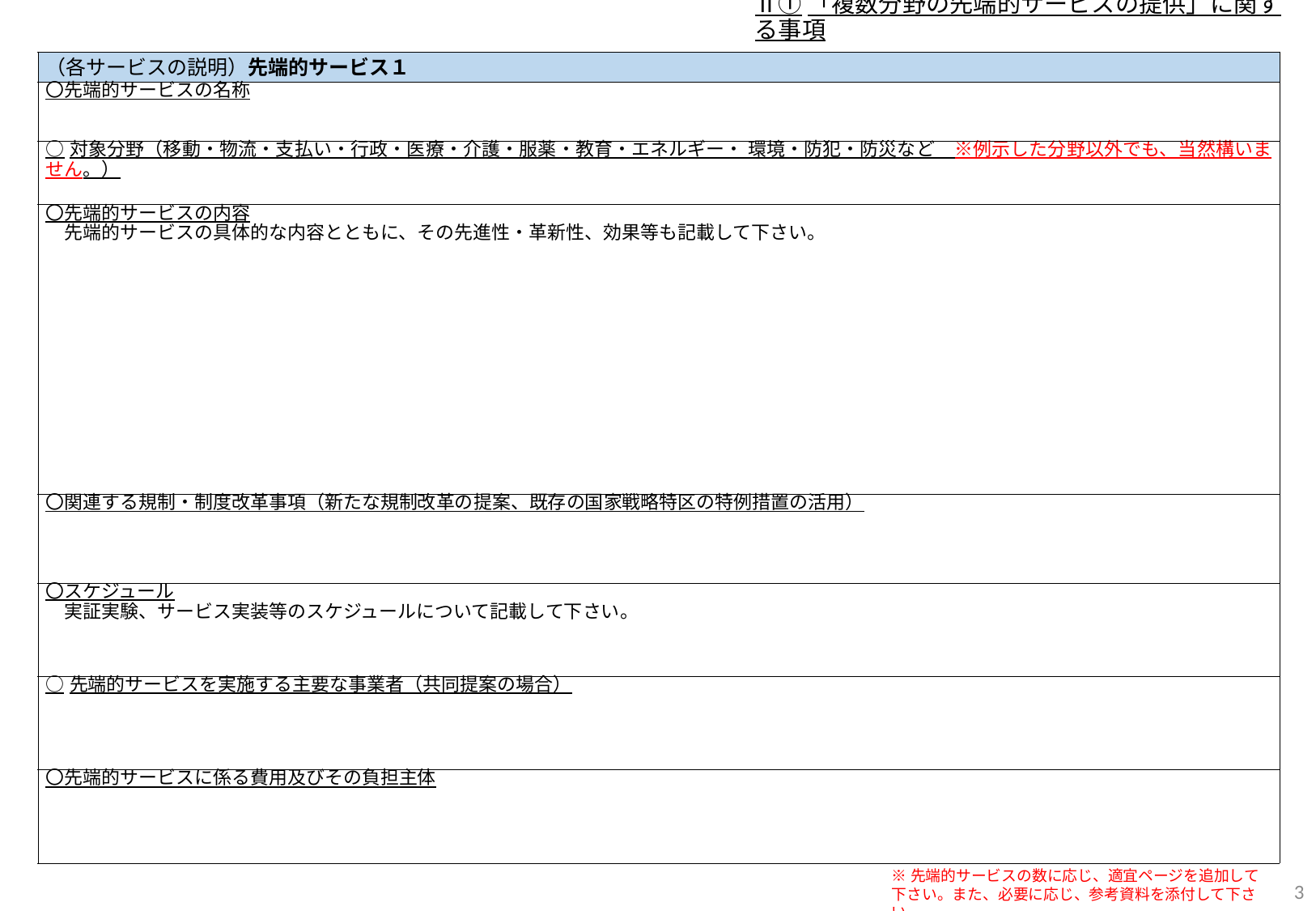

Ⅱ➀「複数分野の先端的サービスの提供」に関する事項
| （各サービスの説明）先端的サービス１ |
| --- |
| 〇先端的サービスの名称 |
| ○対象分野（移動・物流・支払い・行政・医療・介護・服薬・教育・エネルギー・ 環境・防犯・防災など　※例示した分野以外でも、当然構いません。） |
| 〇先端的サービスの内容 　先端的サービスの具体的な内容とともに、その先進性・革新性、効果等も記載して下さい。 |
| 〇関連する規制・制度改革事項（新たな規制改革の提案、既存の国家戦略特区の特例措置の活用） |
| 〇スケジュール 　実証実験、サービス実装等のスケジュールについて記載して下さい。 |
| ○先端的サービスを実施する主要な事業者（共同提案の場合） |
| 〇先端的サービスに係る費用及びその負担主体 |
※先端的サービスの数に応じ、適宜ページを追加して下さい。また、必要に応じ、参考資料を添付して下さい。
3